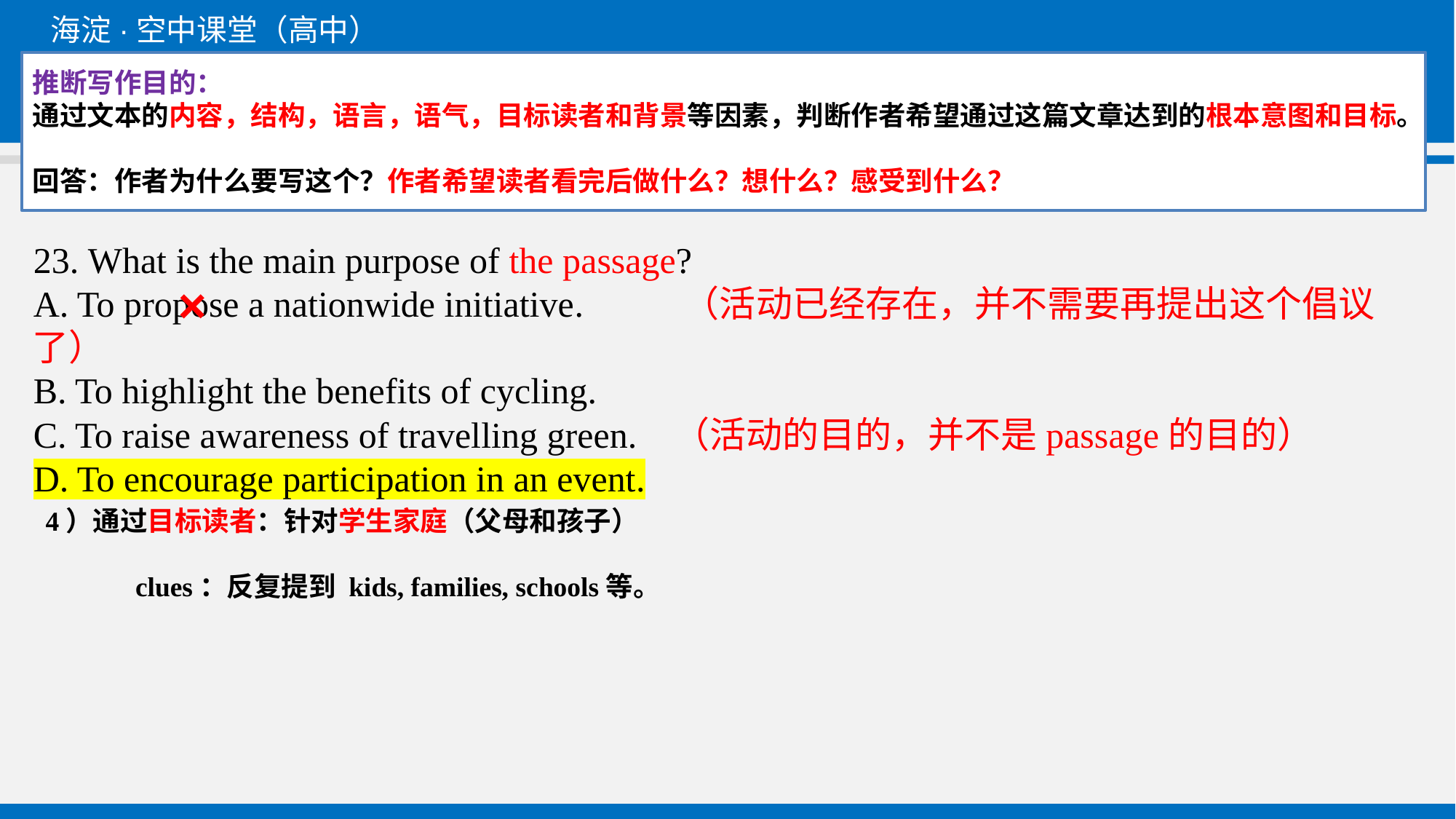

推断写作目的：
通过文本的内容，结构，语言，语气，目标读者和背景等因素，判断作者希望通过这篇文章达到的根本意图和目标。

回答：作者为什么要写这个？作者希望读者看完后做什么？想什么？感受到什么？

23. What is the main purpose of the passage?
A. To propose a nationwide initiative.          （活动已经存在，并不需要再提出这个倡议了）
B. To highlight the benefits of cycling.
C. To raise awareness of travelling green.   （活动的目的，并不是passage的目的）
D. To encourage participation in an event.
×
4）通过目标读者：针对学生家庭（父母和孩子）

             clues：反复提到 kids, families, schools等。